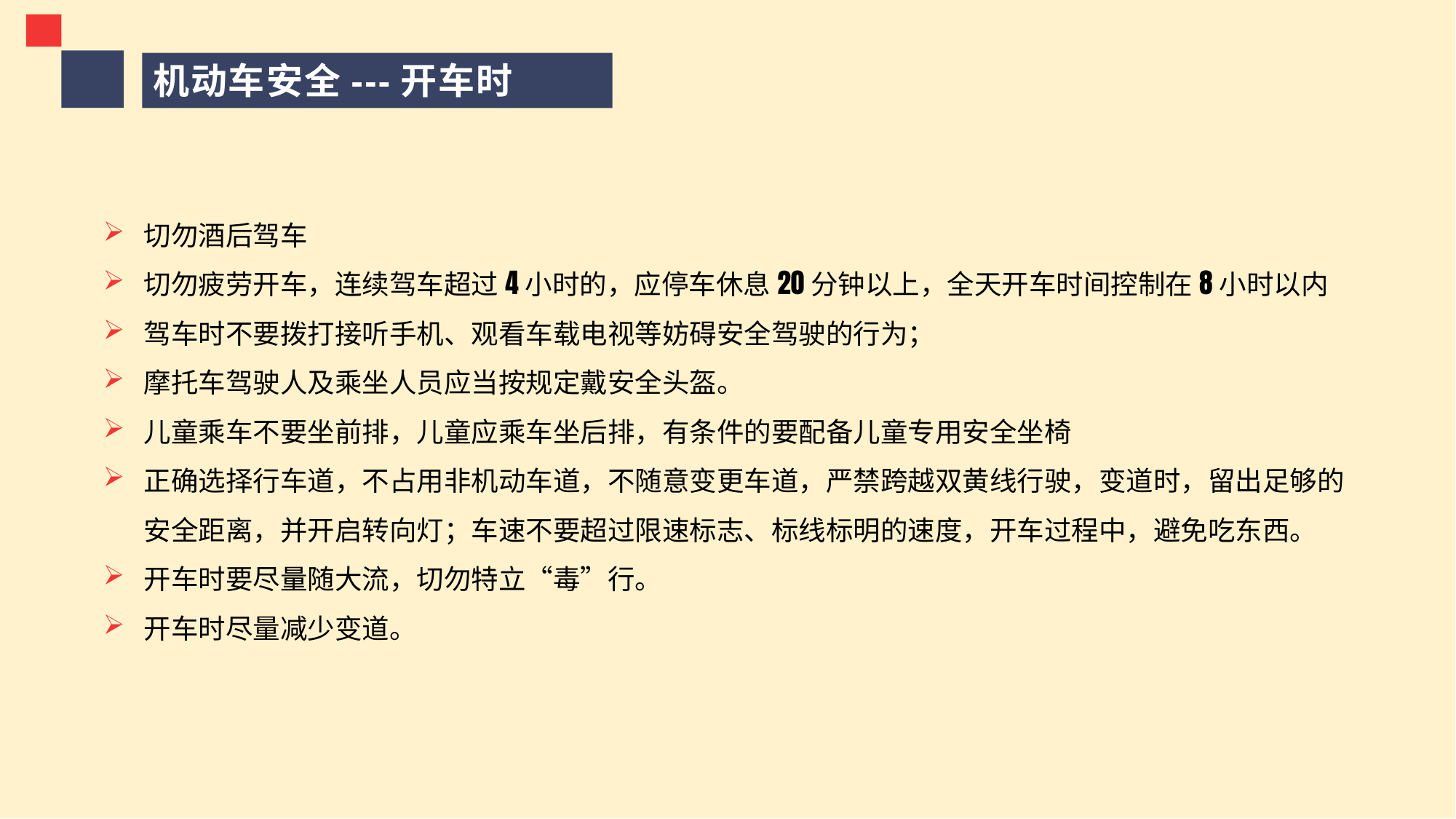

机动车安全---开车时

切勿酒后驾车
切勿疲劳开车，连续驾车超过4小时的，应停车休息20分钟以上，全天开车时间控制在8小时以内
驾车时不要拨打接听手机、观看车载电视等妨碍安全驾驶的行为；
摩托车驾驶人及乘坐人员应当按规定戴安全头盔。
儿童乘车不要坐前排，儿童应乘车坐后排，有条件的要配备儿童专用安全坐椅
正确选择行车道，不占用非机动车道，不随意变更车道，严禁跨越双黄线行驶，变道时，留出足够的安全距离，并开启转向灯；车速不要超过限速标志、标线标明的速度，开车过程中，避免吃东西。
开车时要尽量随大流，切勿特立“毒”行。
开车时尽量减少变道。